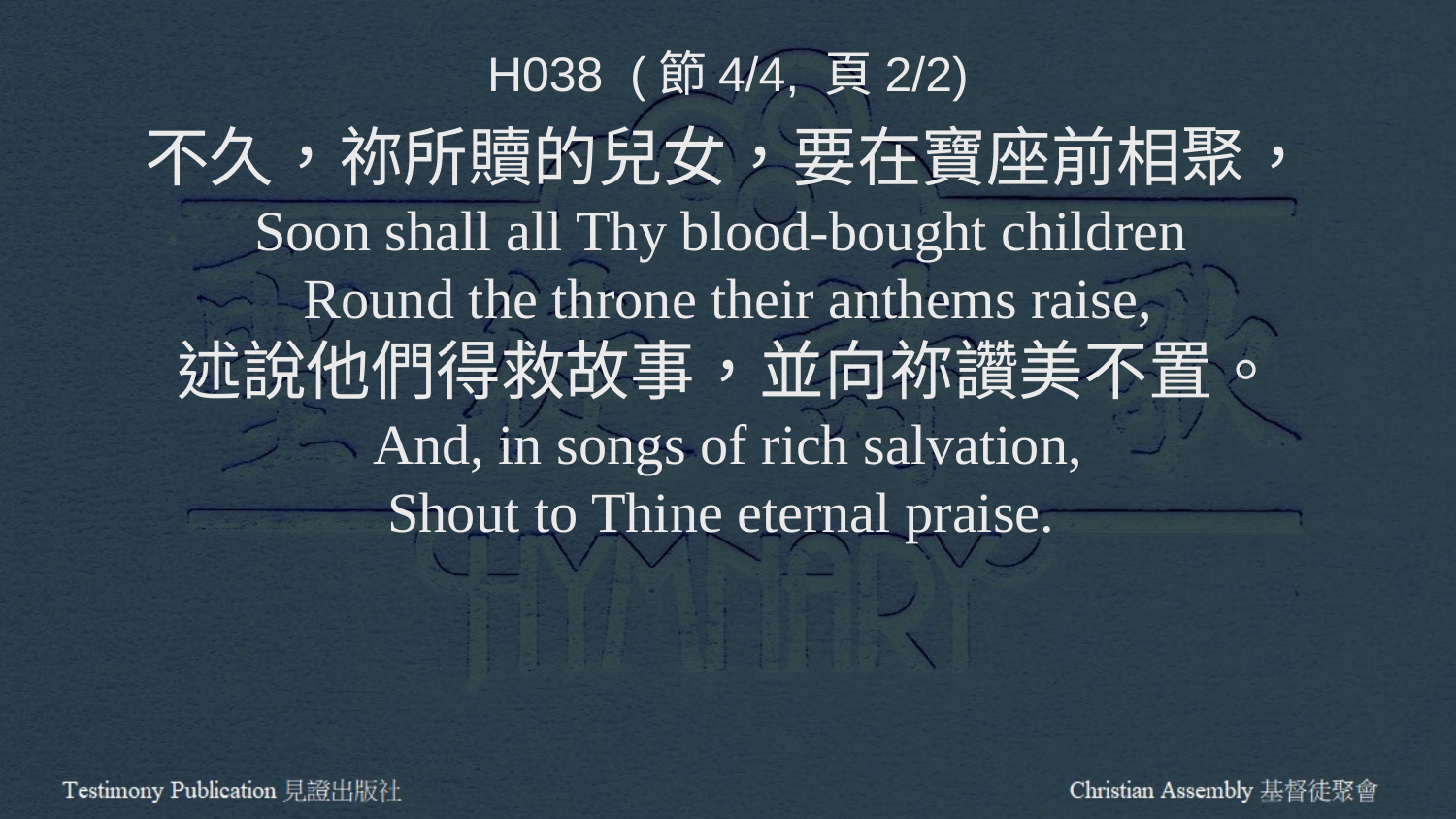

H038  (節4/4, 頁2/2)
不久，祢所贖的兒女，要在寶座前相聚，
Soon shall all Thy blood-bought children
Round the throne their anthems raise,
述說他們得救故事，並向祢讚美不置。
And, in songs of rich salvation,
Shout to Thine eternal praise.